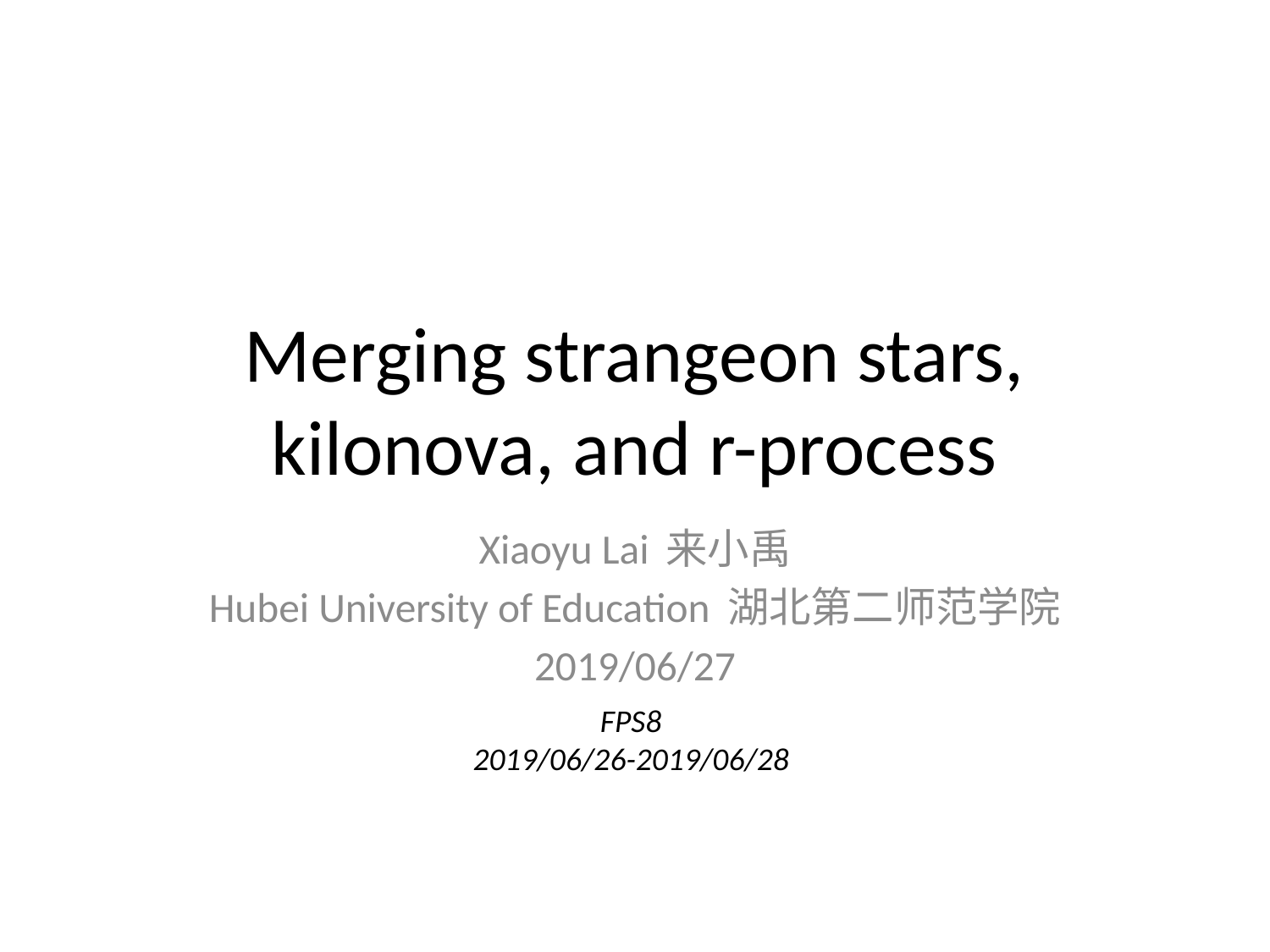

# Merging strangeon stars, kilonova, and r-process
Xiaoyu Lai 来小禹
Hubei University of Education 湖北第二师范学院
2019/06/27
FPS8
2019/06/26-2019/06/28